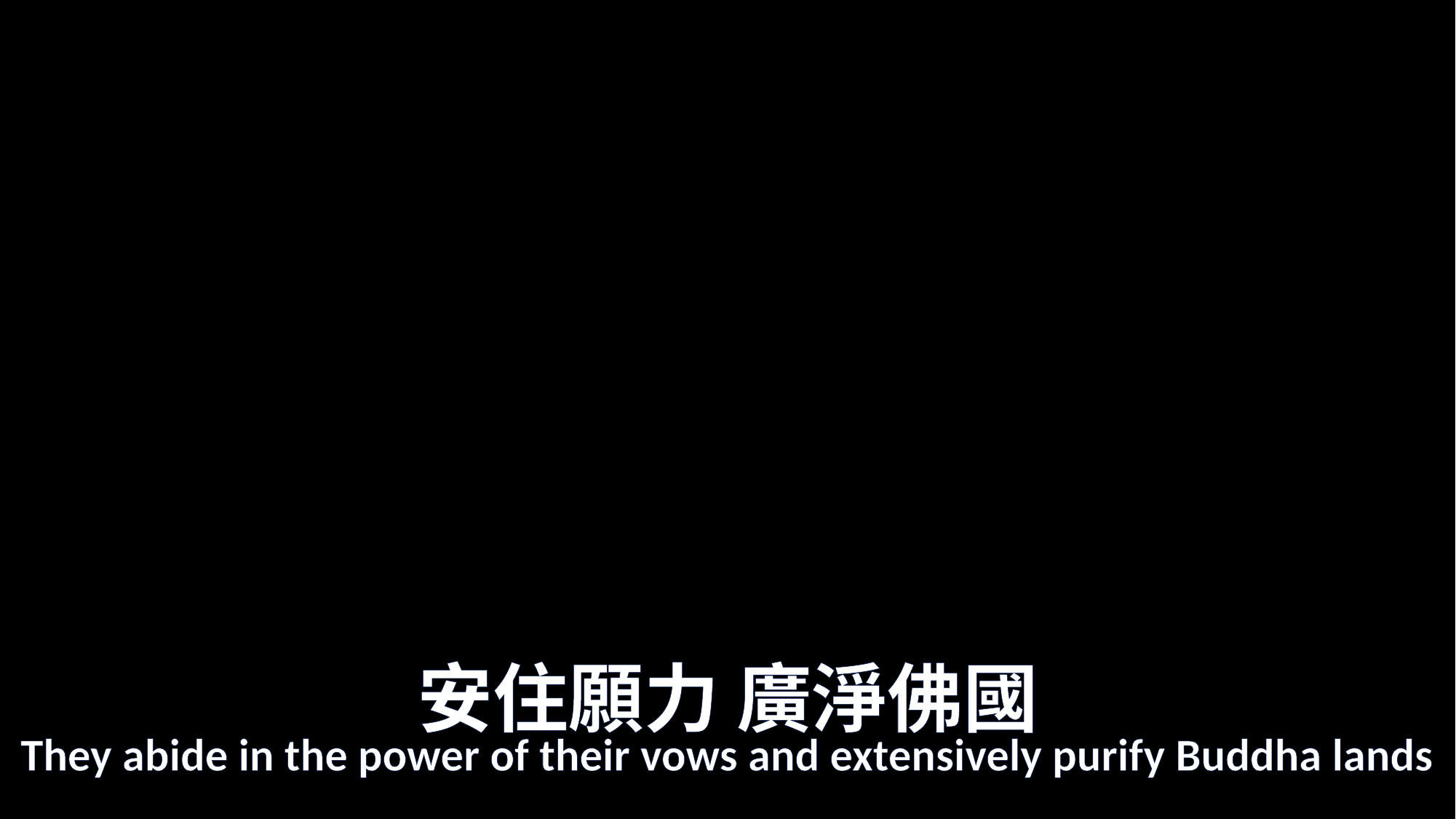

# 安住願力 廣淨佛國
They abide in the power of their vows and extensively purify Buddha lands